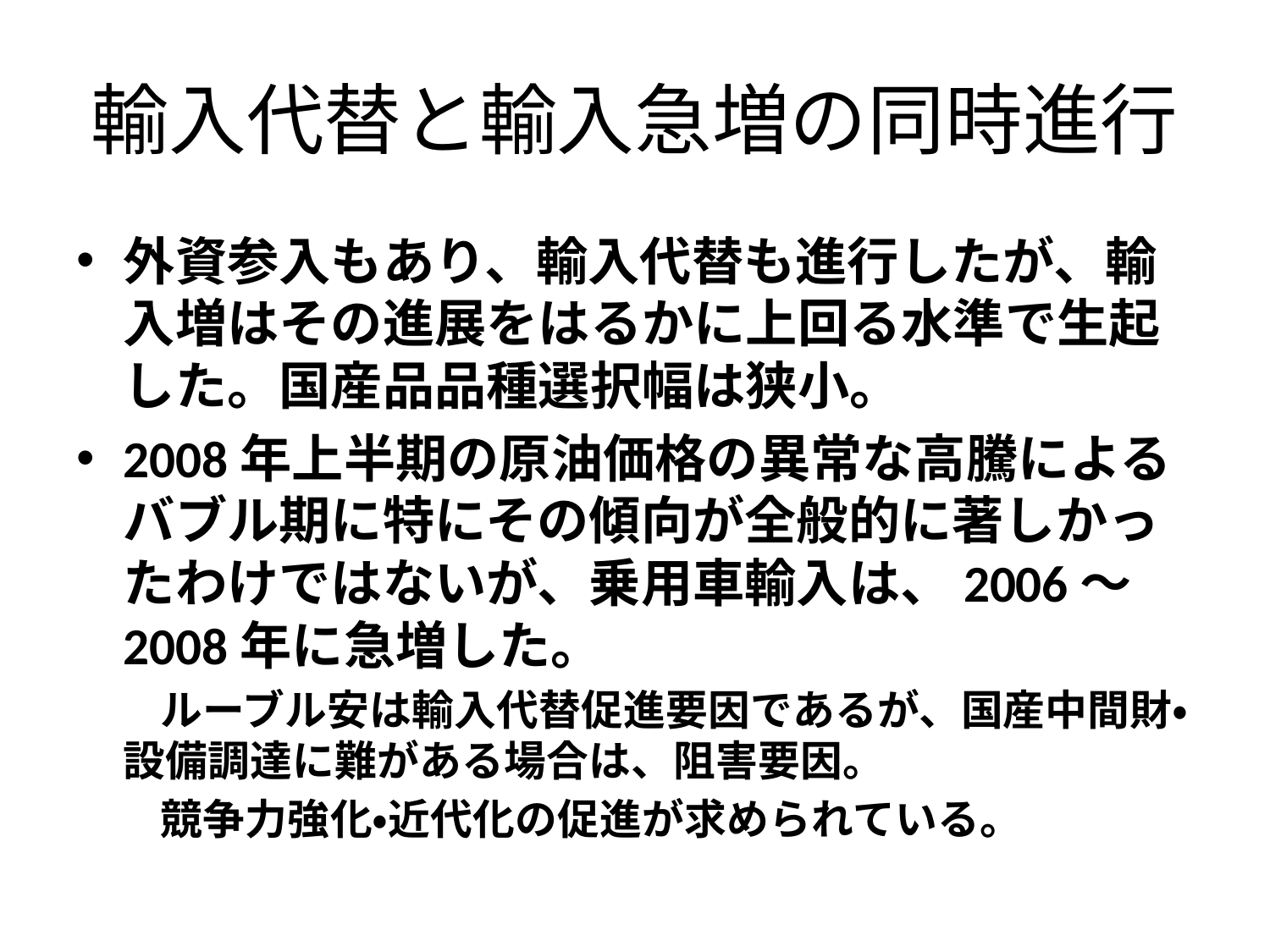

# 輸入代替と輸入急増の同時進行
外資参入もあり、輸入代替も進行したが、輸入増はその進展をはるかに上回る水準で生起した。国産品品種選択幅は狭小。
2008年上半期の原油価格の異常な高騰によるバブル期に特にその傾向が全般的に著しかったわけではないが、乗用車輸入は、2006～2008年に急増した。
　　ルーブル安は輸入代替促進要因であるが、国産中間財・設備調達に難がある場合は、阻害要因。
　　競争力強化・近代化の促進が求められている。